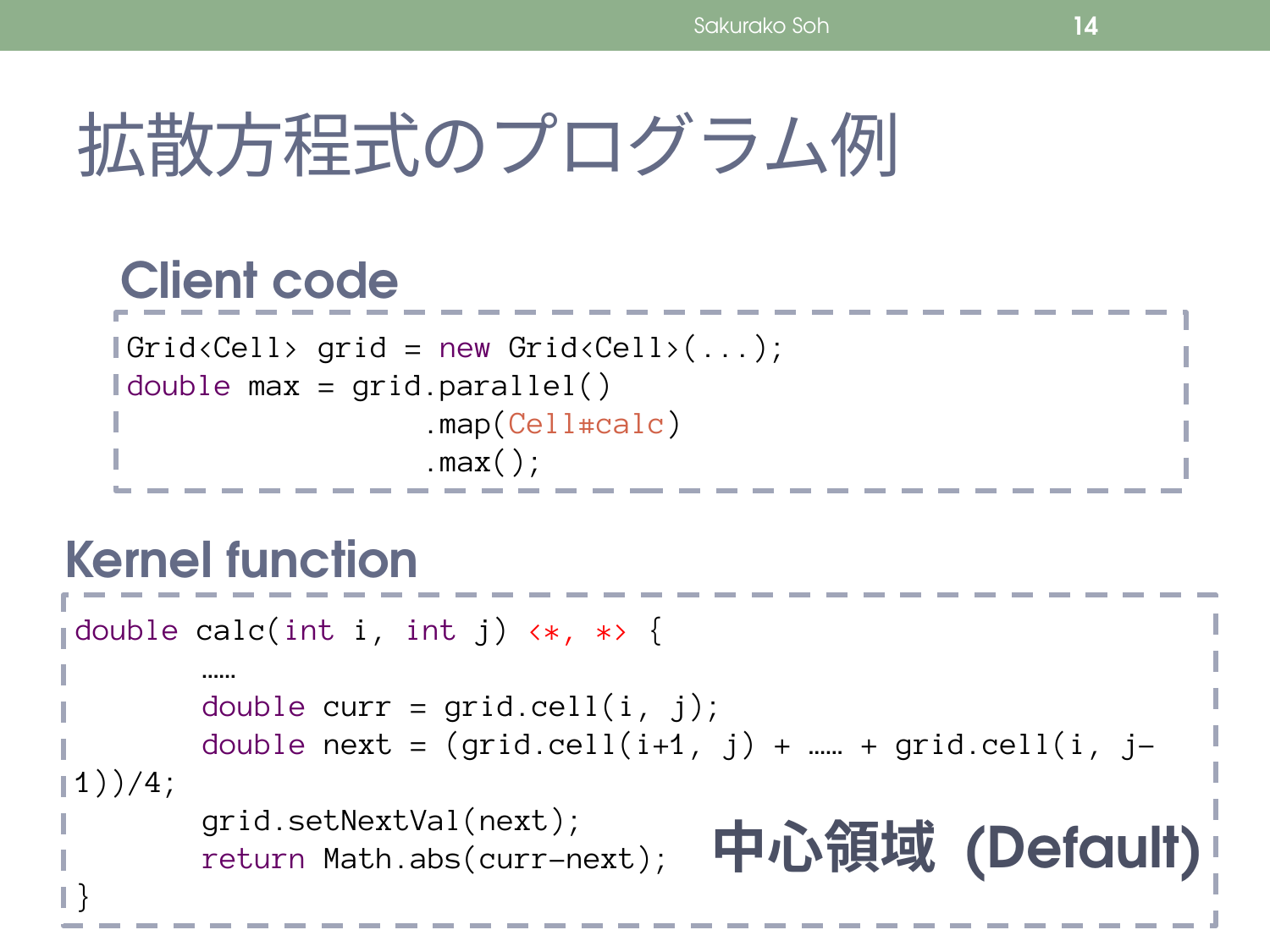

Sakurako Soh
14
# 拡散方程式のプログラム例
Client code
Grid<Cell> grid = new Grid<Cell>(...);
double max = grid.parallel()
                 .map(Cell#calc)
                 .max();
Kernel function
double calc(int i, int j) <*, *> {
	……
	double curr = grid.cell(i, j);
	double next = (grid.cell(i+1, j) + …… + grid.cell(i, j-1))/4;
	grid.setNextVal(next);
	return Math.abs(curr-next);
}
中心領域 (Default)